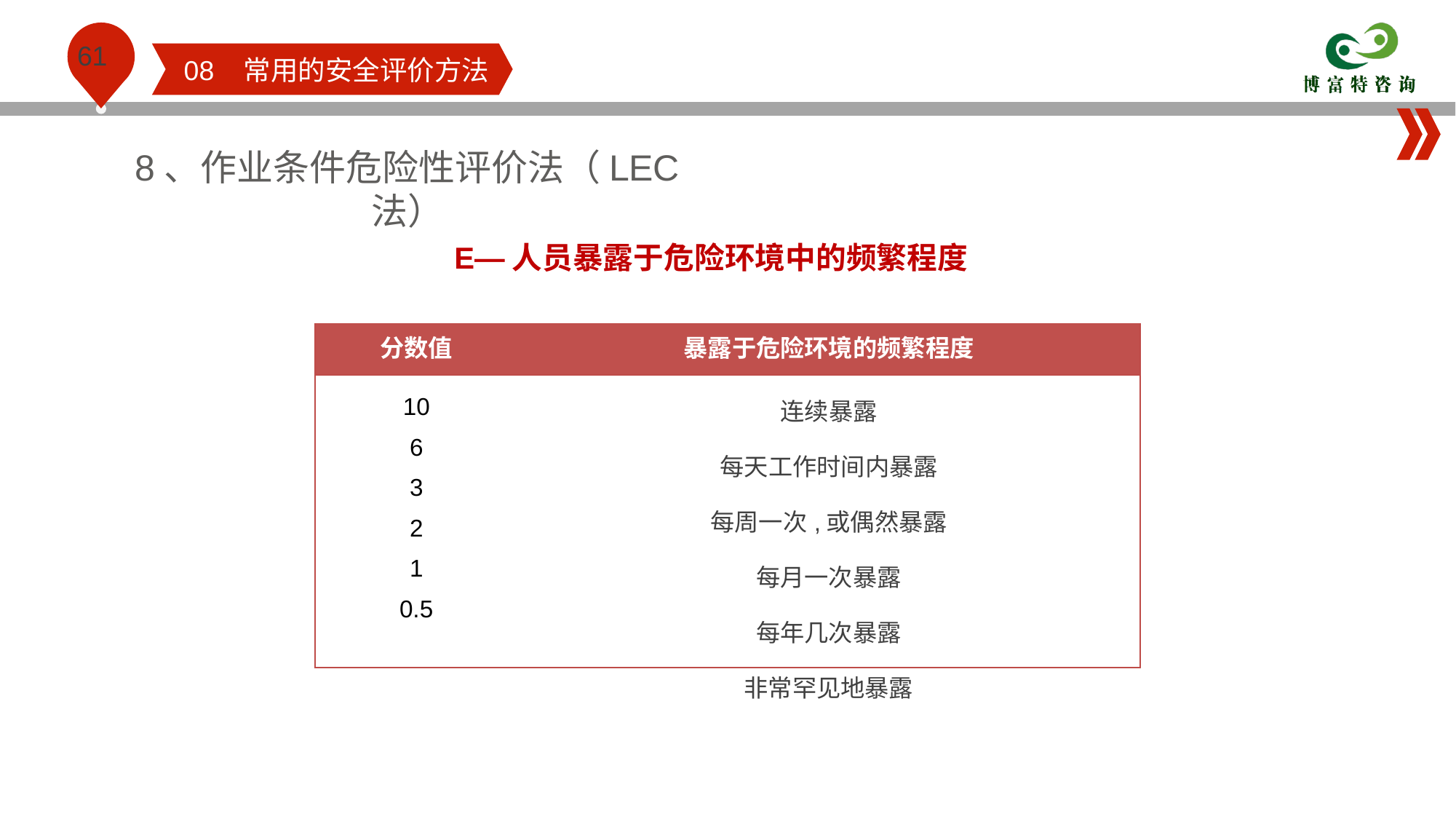

08   常用的安全评价方法
8、作业条件危险性评价法（LEC法）
   E—人员暴露于危险环境中的频繁程度
| 分数值 | 暴露于危险环境的频繁程度 |
| --- | --- |
| 10 6 3 2 1 0.5 | 连续暴露 每天工作时间内暴露 每周一次,或偶然暴露 每月一次暴露 每年几次暴露 非常罕见地暴露 |